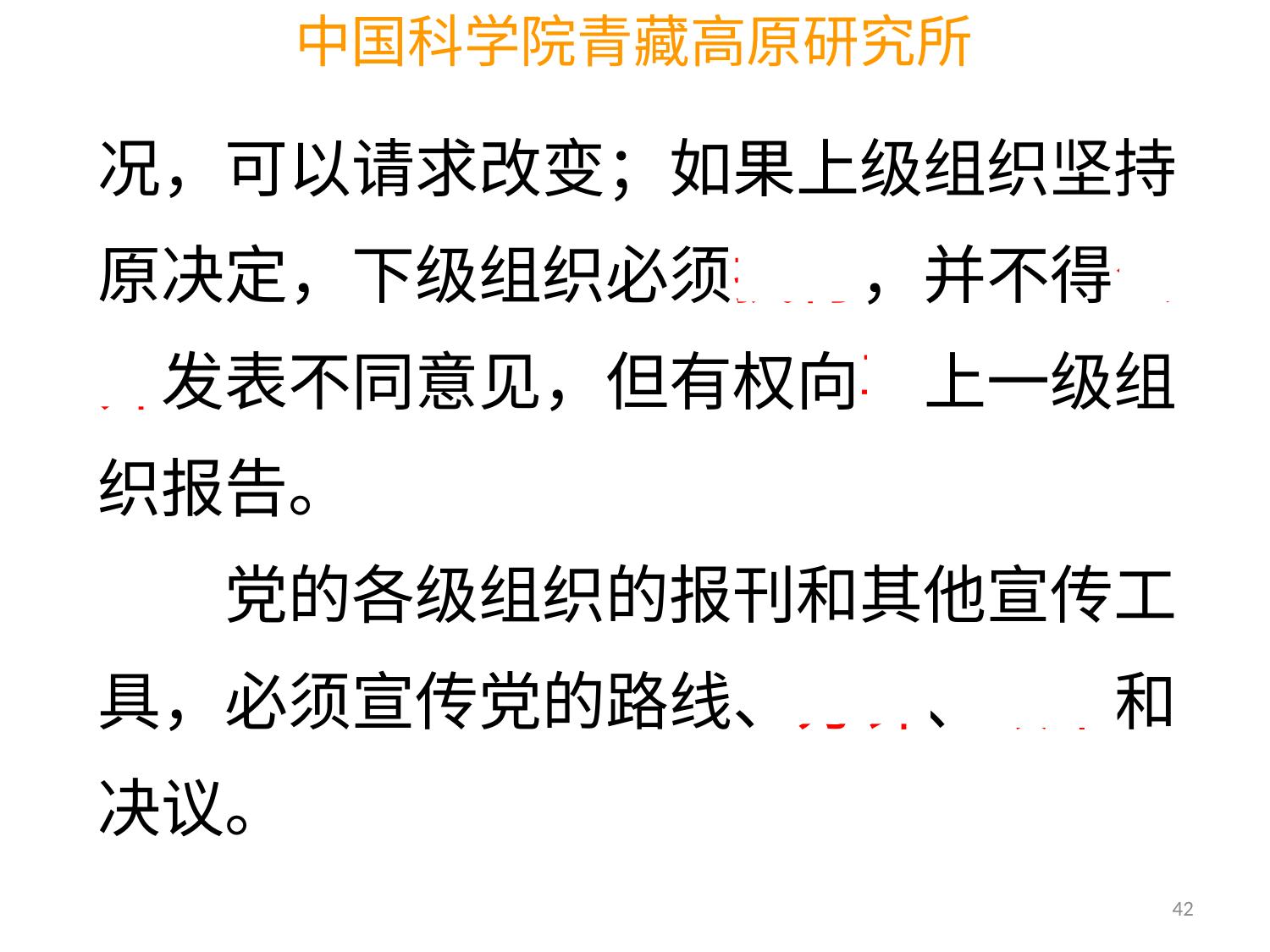

# 况，可以请求改变；如果上级组织坚持原决定，下级组织必须执行，并不得公开发表不同意见，但有权向再上一级组织报告。 　　党的各级组织的报刊和其他宣传工具，必须宣传党的路线、方针、政策和决议。

42